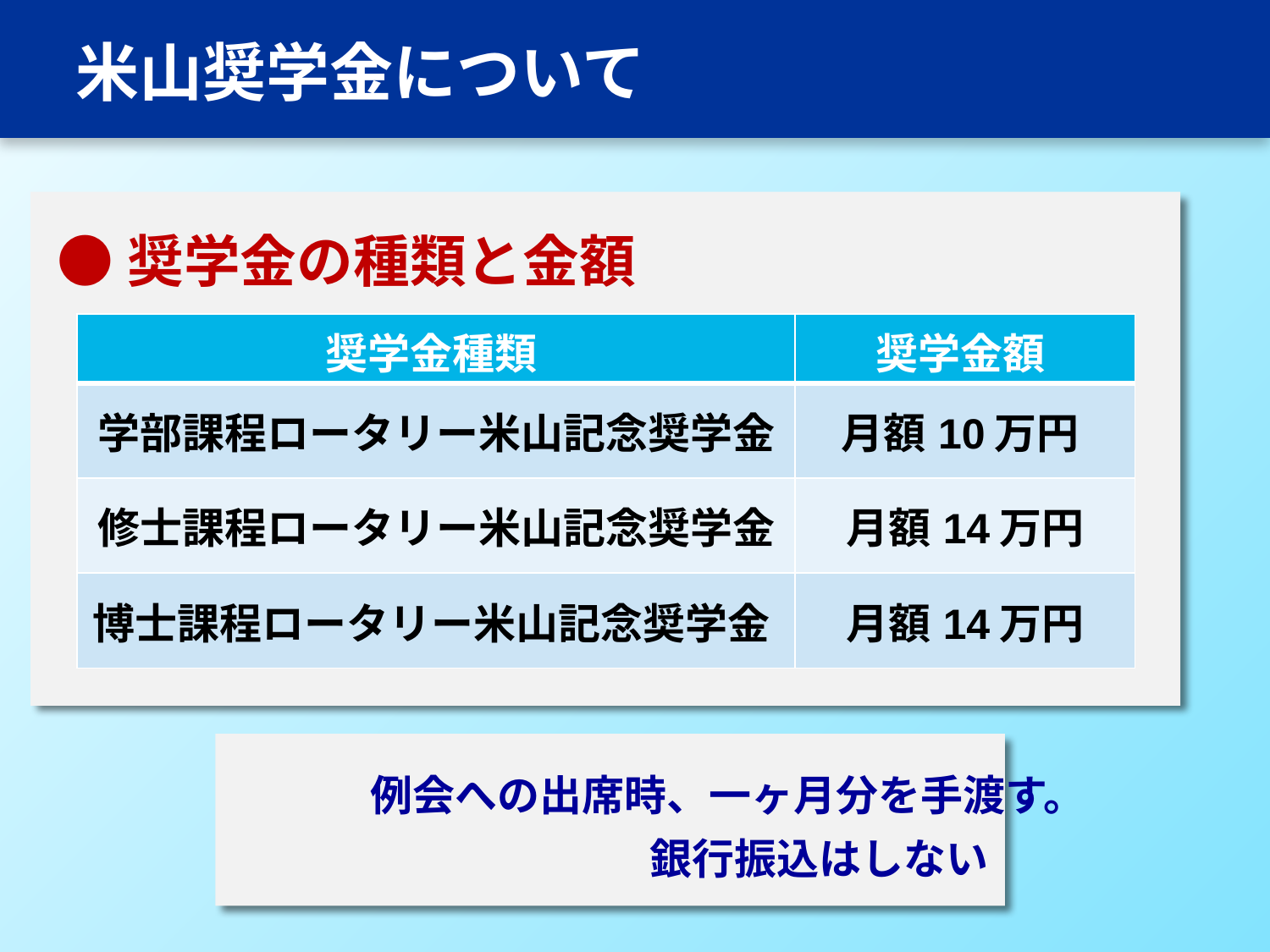

米山奨学金について

●奨学金の種類と金額

| 奨学金種類 | 奨学金額 |
| --- | --- |
| 学部課程ロータリー米山記念奨学金 | 月額10万円 |
| 修士課程ロータリー米山記念奨学金 | 月額14万円 |
| 博士課程ロータリー米山記念奨学金 | 月額14万円 |

　　 　　　　　例会への出席時、一ヶ月分を手渡す。
　　　　　　　　　　　　　　銀行振込はしない